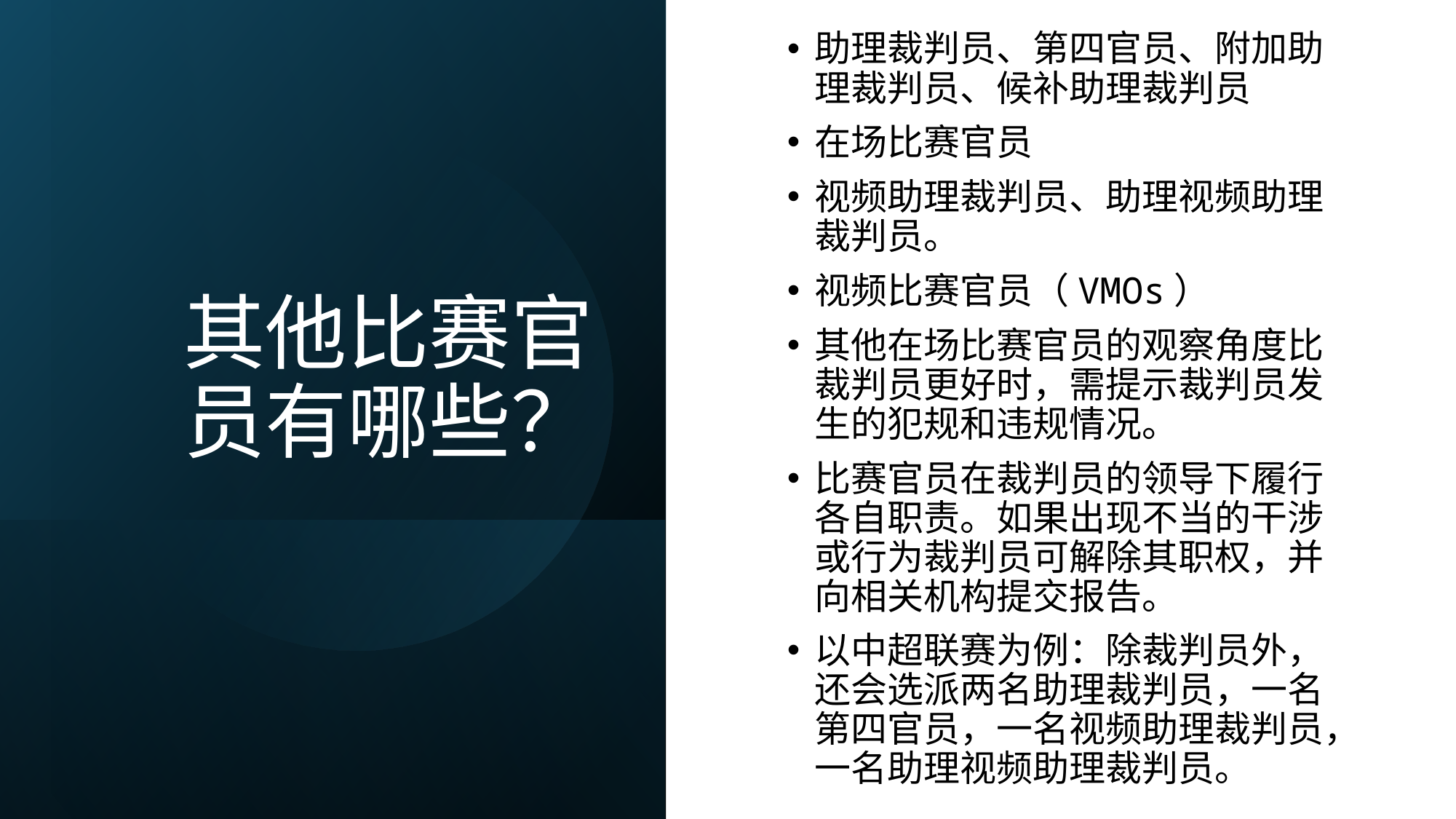

助理裁判员、第四官员、附加助理裁判员、候补助理裁判员
在场比赛官员
视频助理裁判员、助理视频助理裁判员。
视频比赛官员（VMOs）
其他在场比赛官员的观察角度比裁判员更好时，需提示裁判员发生的犯规和违规情况。
比赛官员在裁判员的领导下履行各自职责。如果出现不当的干涉或行为裁判员可解除其职权，并向相关机构提交报告。
以中超联赛为例：除裁判员外，还会选派两名助理裁判员，一名第四官员，一名视频助理裁判员，一名助理视频助理裁判员。

# 其他比赛官员有哪些？